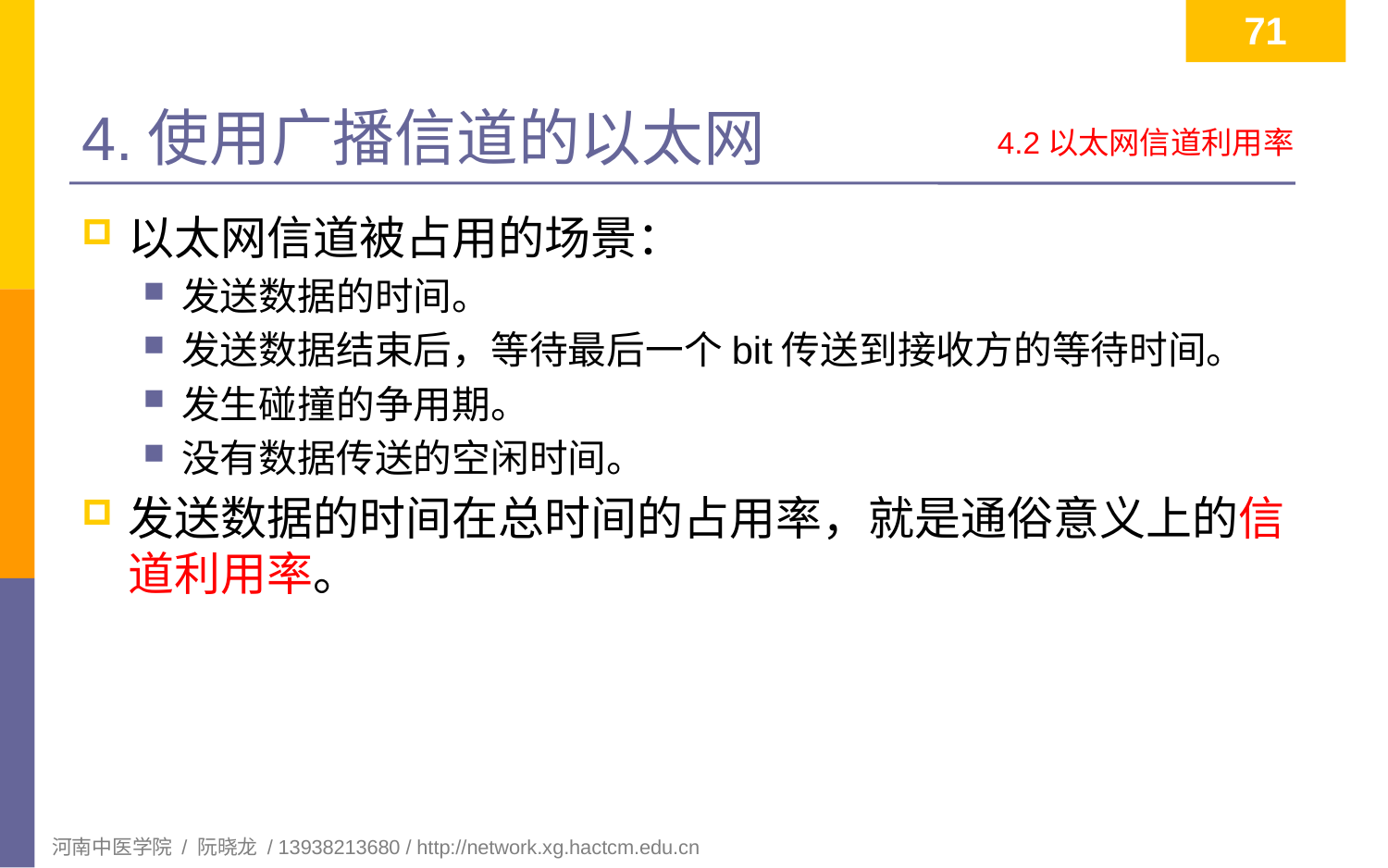

71
# 4.使用广播信道的以太网
4.2以太网信道利用率
以太网信道被占用的场景：
发送数据的时间。
发送数据结束后，等待最后一个bit传送到接收方的等待时间。
发生碰撞的争用期。
没有数据传送的空闲时间。
发送数据的时间在总时间的占用率，就是通俗意义上的信道利用率。